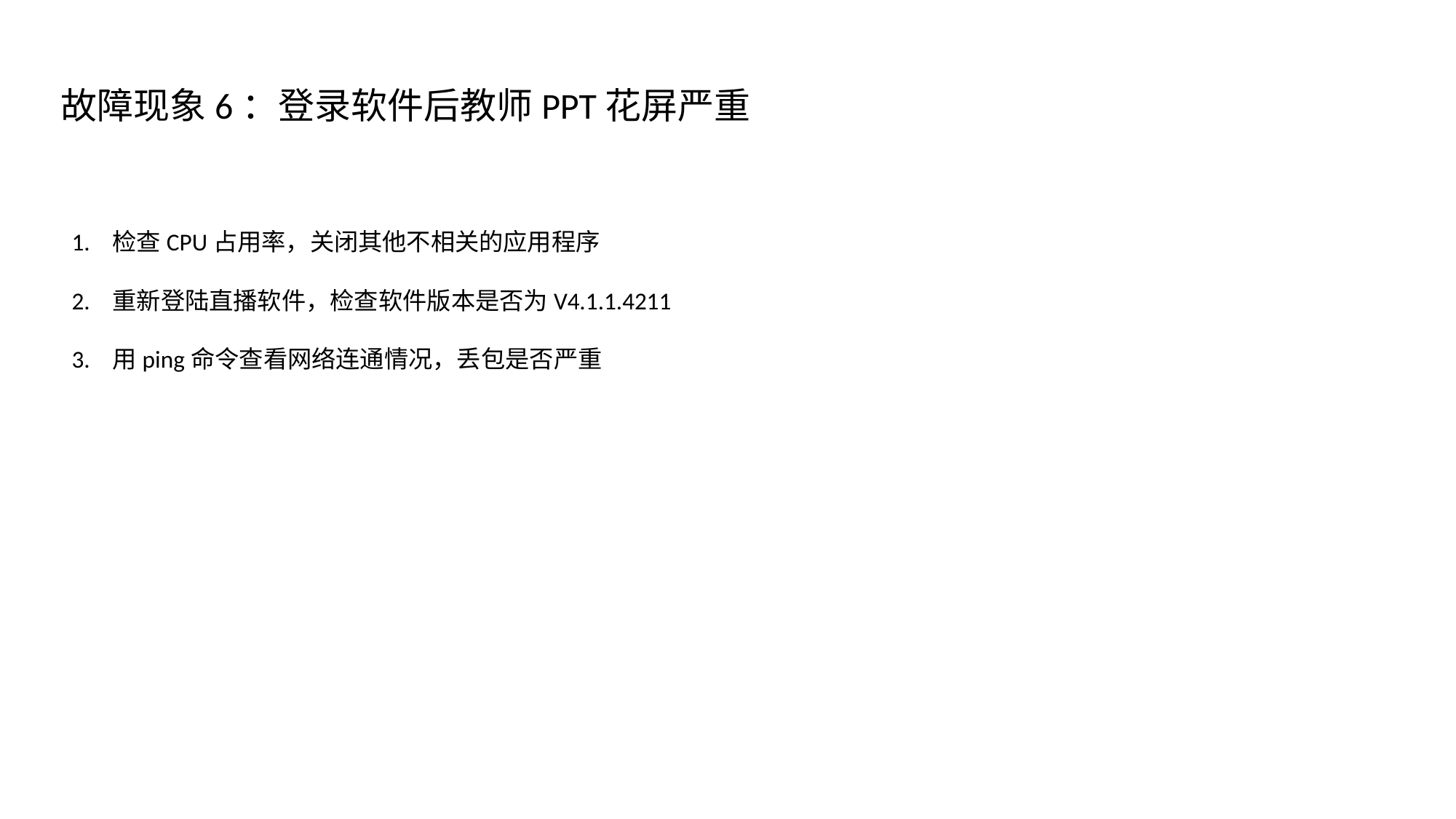

# 故障现象6：登录软件后教师PPT花屏严重
1.   检查CPU占用率，关闭其他不相关的应用程序
2.   重新登陆直播软件，检查软件版本是否为V4.1.1.4211
3.   用ping命令查看网络连通情况，丢包是否严重